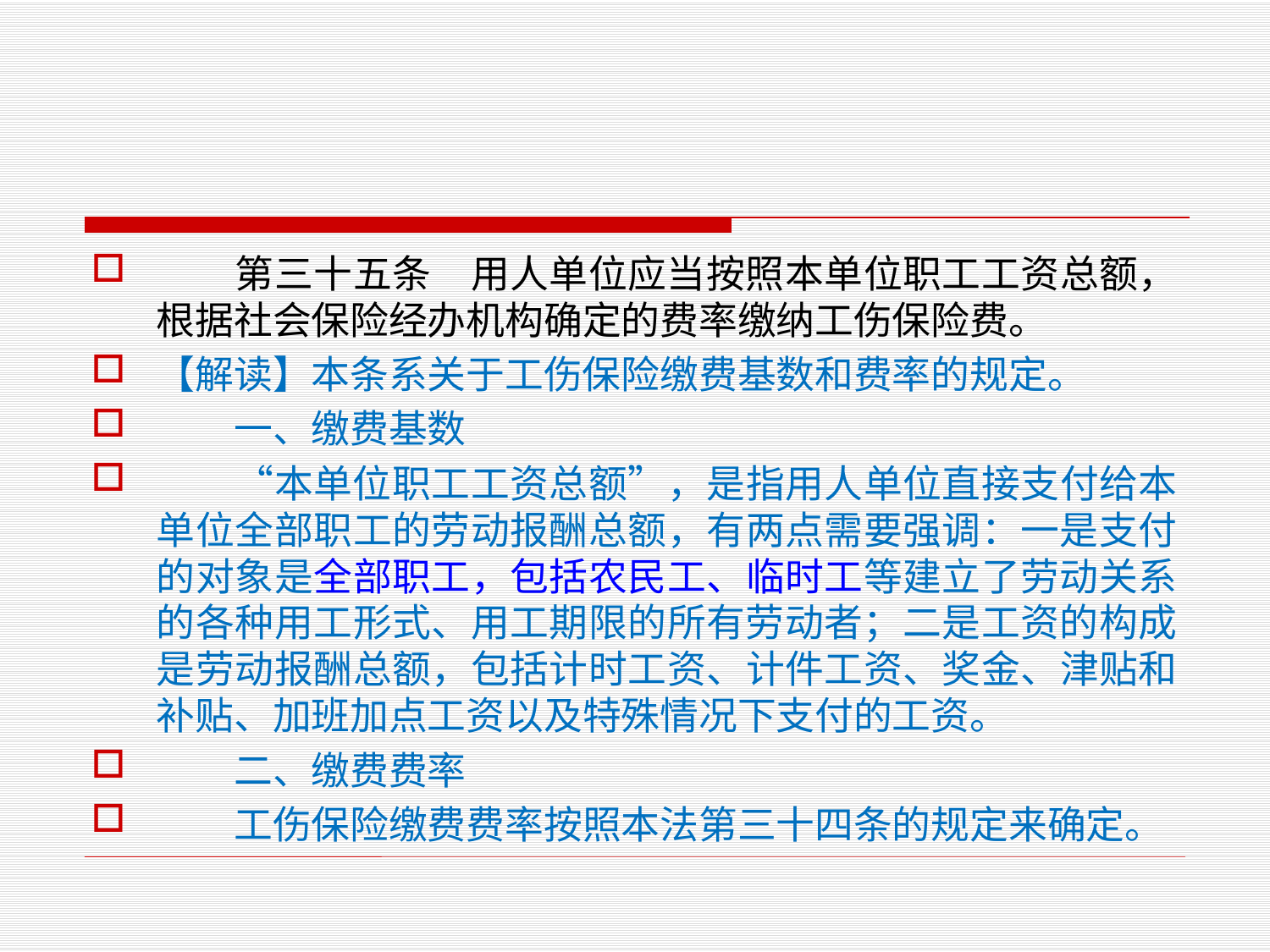

第三十五条　用人单位应当按照本单位职工工资总额，根据社会保险经办机构确定的费率缴纳工伤保险费。
【解读】本条系关于工伤保险缴费基数和费率的规定。
　　一、缴费基数
　　“本单位职工工资总额”，是指用人单位直接支付给本单位全部职工的劳动报酬总额，有两点需要强调：一是支付的对象是全部职工，包括农民工、临时工等建立了劳动关系的各种用工形式、用工期限的所有劳动者；二是工资的构成是劳动报酬总额，包括计时工资、计件工资、奖金、津贴和补贴、加班加点工资以及特殊情况下支付的工资。
　　二、缴费费率
　　工伤保险缴费费率按照本法第三十四条的规定来确定。